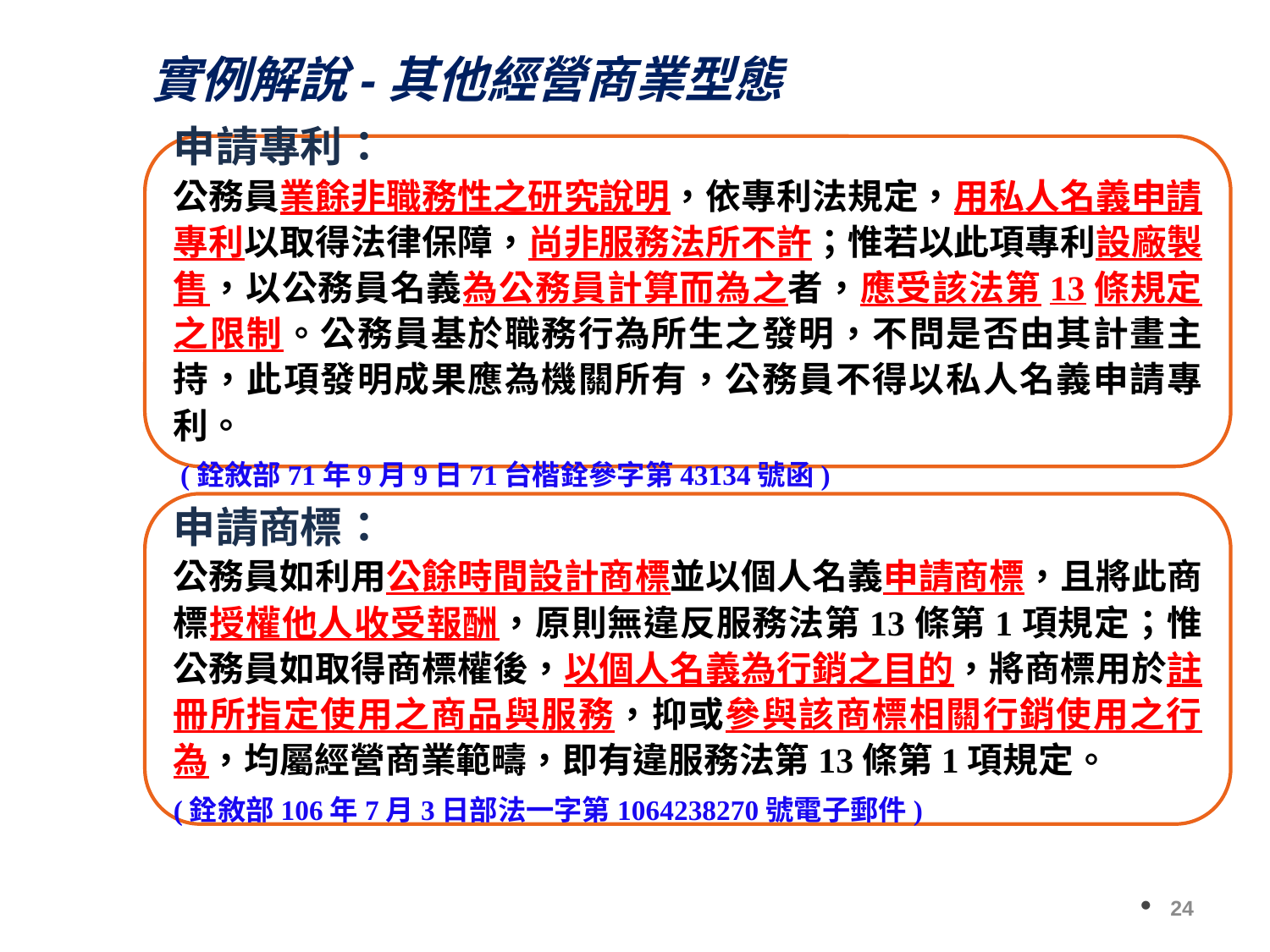

實例解說-其他經營商業型態

申請專利：
公務員業餘非職務性之研究說明，依專利法規定，用私人名義申請專利以取得法律保障，尚非服務法所不許；惟若以此項專利設廠製售，以公務員名義為公務員計算而為之者，應受該法第13條規定之限制。公務員基於職務行為所生之發明，不問是否由其計畫主持，此項發明成果應為機關所有，公務員不得以私人名義申請專利。
 (銓敘部71年9月9日71台楷銓參字第43134號函)

申請商標：
公務員如利用公餘時間設計商標並以個人名義申請商標，且將此商標授權他人收受報酬，原則無違反服務法第13條第1項規定；惟公務員如取得商標權後，以個人名義為行銷之目的，將商標用於註冊所指定使用之商品與服務，抑或參與該商標相關行銷使用之行為，均屬經營商業範疇，即有違服務法第13條第1項規定。
(銓敘部106年7月3日部法一字第1064238270號電子郵件)

24